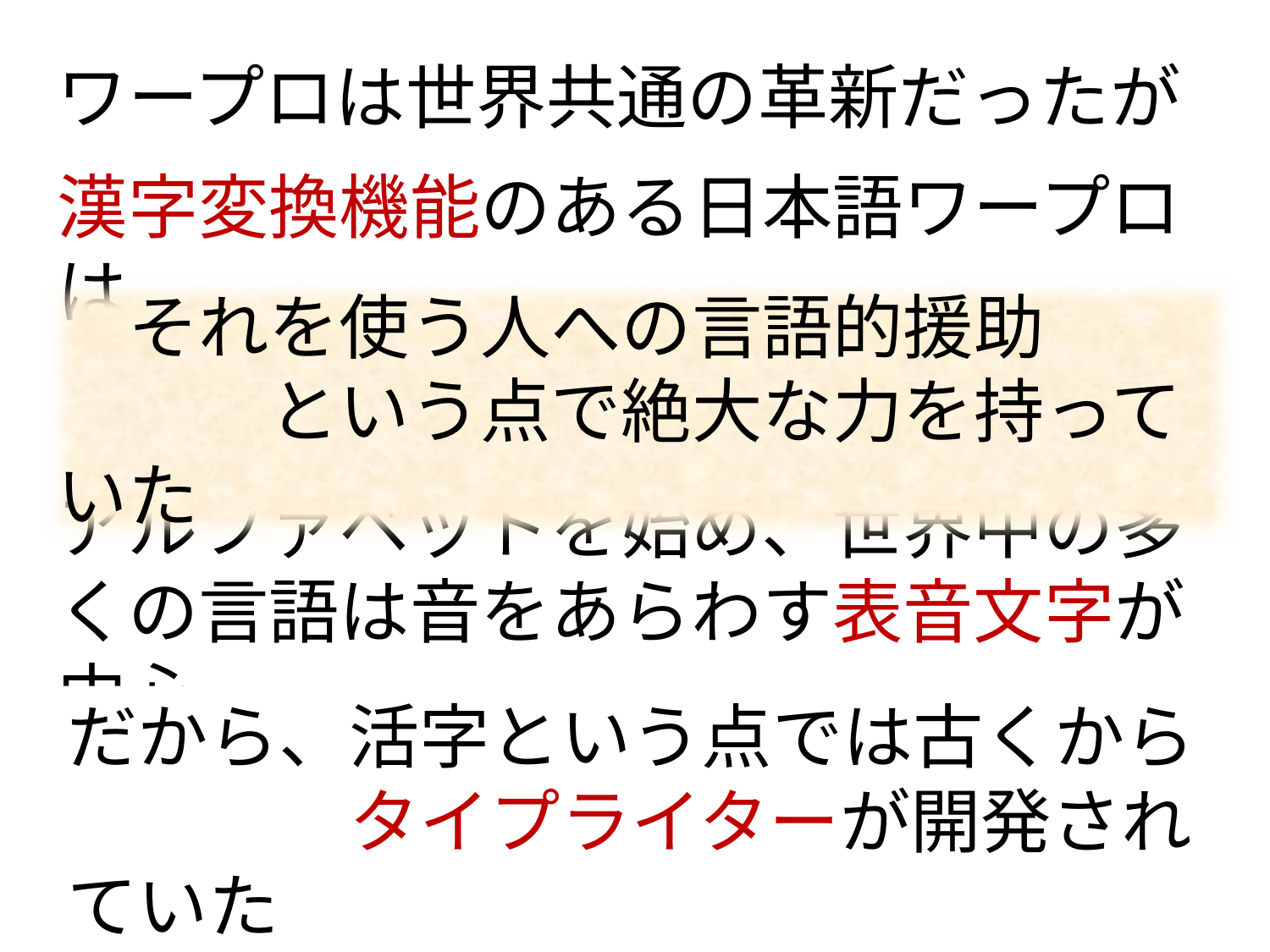

ワープロは世界共通の革新だったが
漢字変換機能のある日本語ワープロは
　それを使う人への言語的援助
　　　という点で絶大な力を持っていた
アルファベットを始め、世界中の多くの言語は音をあらわす表音文字が中心
だから、活字という点では古くから
　　　　タイプライターが開発されていた